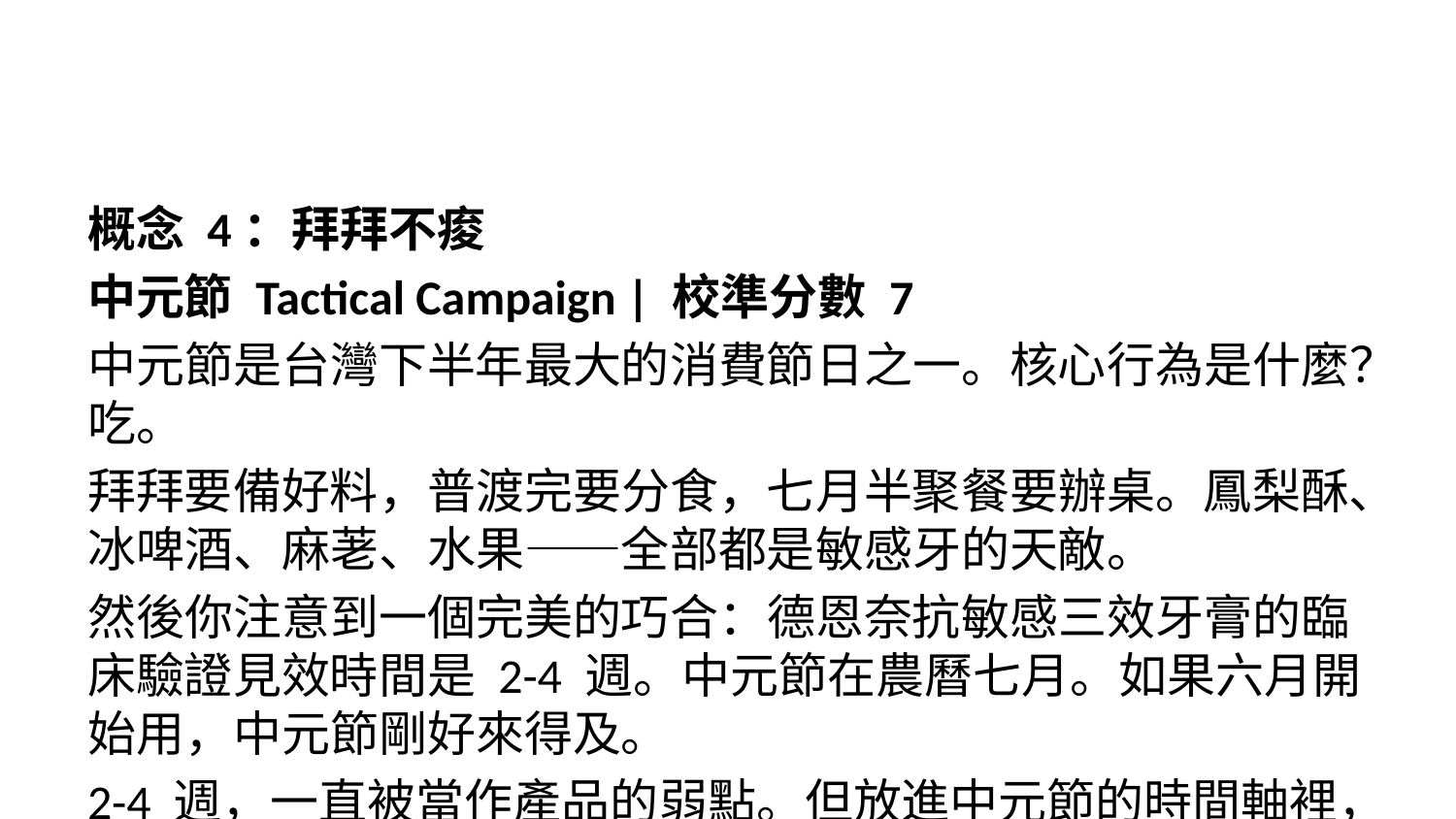

概念 4：拜拜不痠
中元節 Tactical Campaign | 校準分數 7
中元節是台灣下半年最大的消費節日之一。核心行為是什麼？吃。
拜拜要備好料，普渡完要分食，七月半聚餐要辦桌。鳳梨酥、冰啤酒、麻荖、水果——全部都是敏感牙的天敵。
然後你注意到一個完美的巧合：德恩奈抗敏感三效牙膏的臨床驗證見效時間是 2-4 週。中元節在農曆七月。如果六月開始用，中元節剛好來得及。
2-4 週，一直被當作產品的弱點。但放進中元節的時間軸裡，它突然變成了最自然的購買催化劑。
今年中元，咬得下去才是誠意。 現在開始，中元剛好來得及。
「中元敏感食物圖鑑」：用插畫風格製作中元供品的「敏感指數」——冰啤酒 9/10、鳳梨酥 8/10、麻荖 7/10、酸梅湯 8/10。每張圖底部一行字：「現在開始用，中元剛好來得及。」可獨立分享、適合截圖轉發。
「提前拜自己」倒數企劃：中元前一個月啟動。每週倒數、每週發布一道中元菜色的「敏感挑戰」。
全聯中元專區陳列：全聯中元感恩月 8/16 開始，是通路全年最大流量。爭取在預購 DM 或專區中露出——「準備好料之前，先準備你的牙。」
為什麼這個概念是對的：它把產品的時間弱點（2-4 週才見效）轉化為營銷的時間武器（倒數到中元節）。在推薦組合中，「拜拜不痠」扮演收割者——前面的概念負責改變認知和建立信任，到了中元節，這個概念把累積的好感轉化為購買行動。
預算概估：NT$50 萬